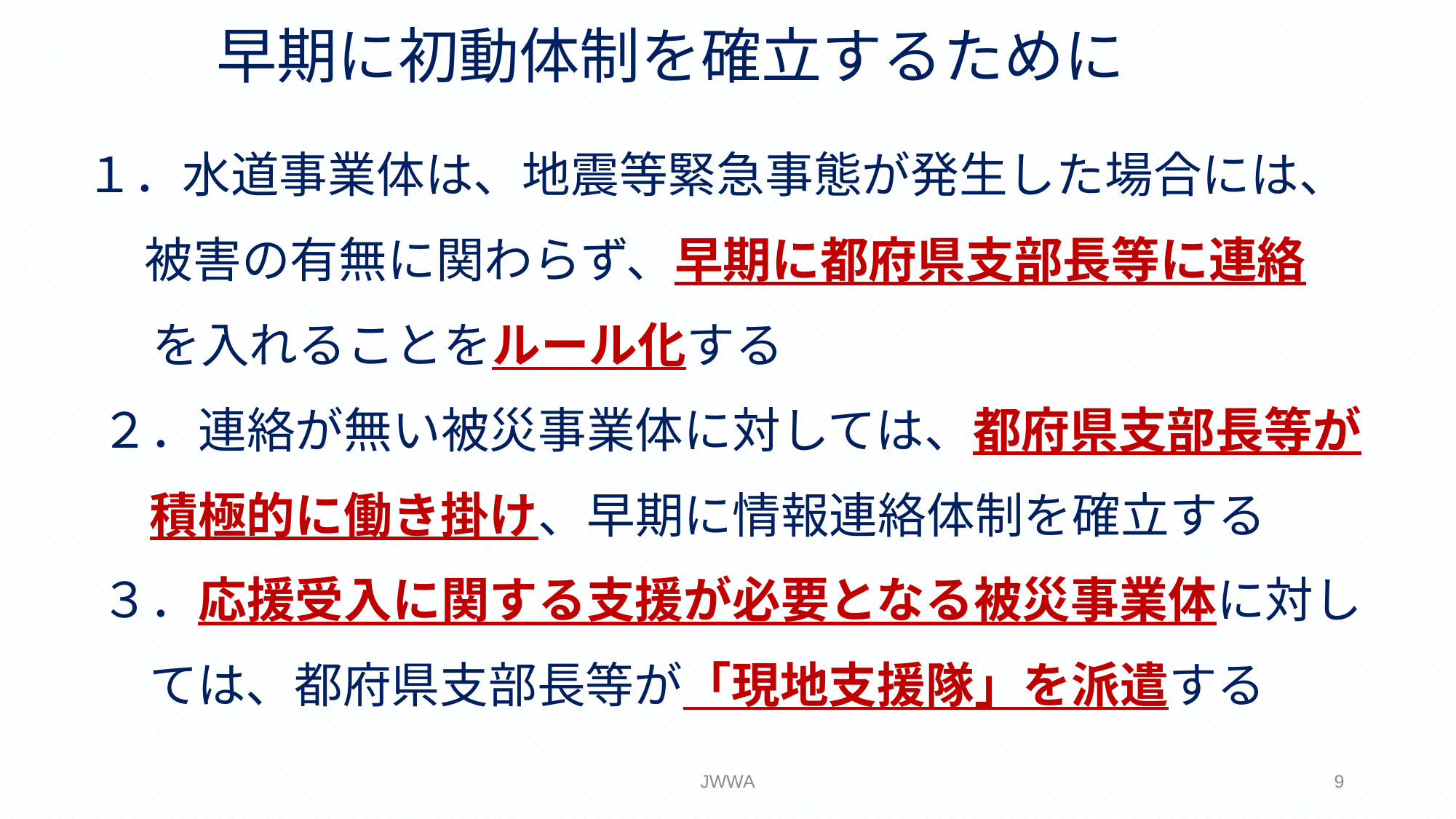

早期に初動体制を確立するために

１．水道事業体は、地震等緊急事態が発生した場合には、
　 被害の有無に関わらず、早期に都府県支部長等に連絡
     を入れることをルール化する
２．連絡が無い被災事業体に対しては、都府県支部長等が
　積極的に働き掛け、早期に情報連絡体制を確立する
３．応援受入に関する支援が必要となる被災事業体に対し
　ては、都府県支部長等が「現地支援隊」を派遣する
JWWA
9